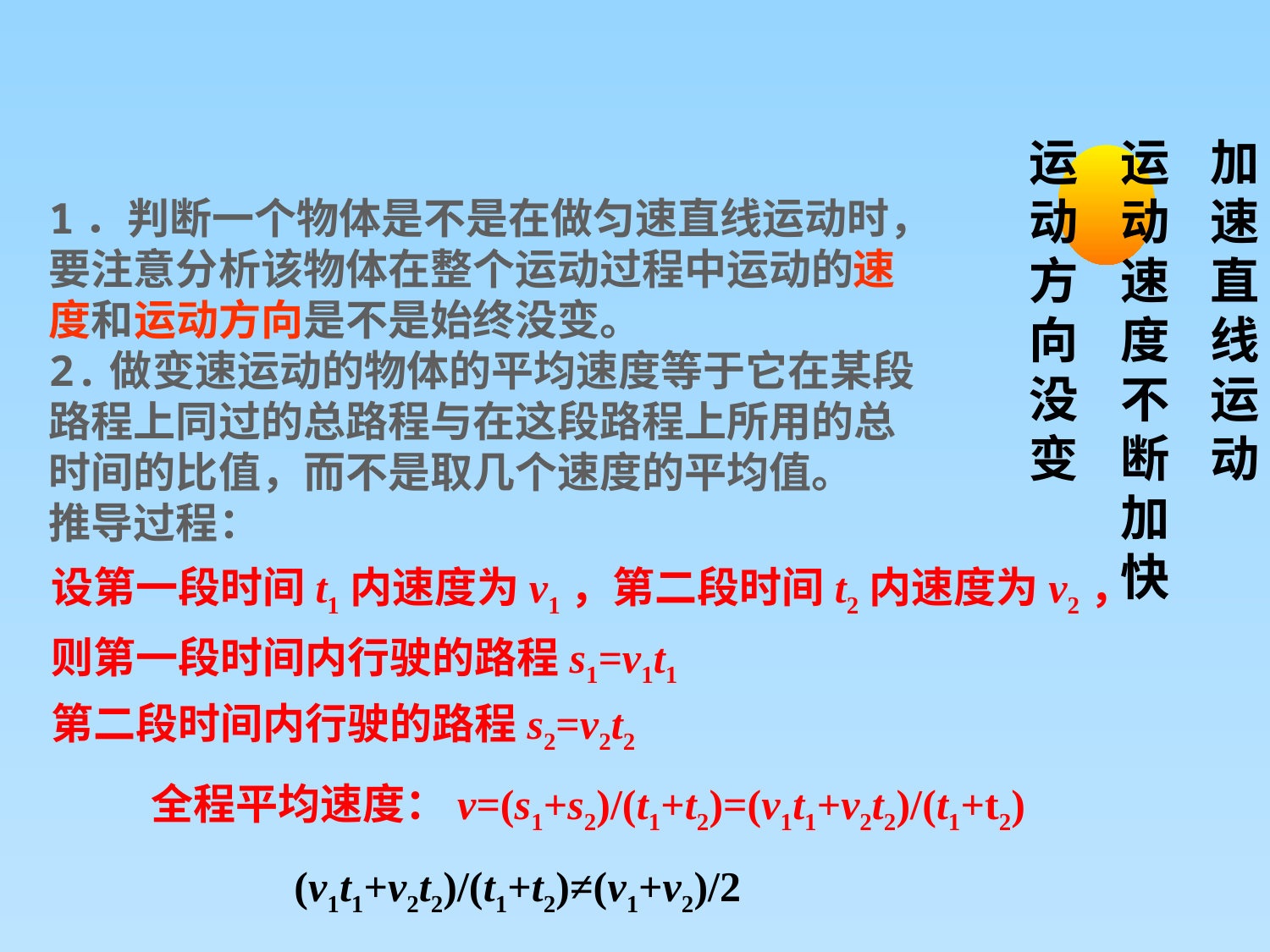

运动方向没变
运动速度不断加快
加速直线运动

1．判断一个物体是不是在做匀速直线运动时，
要注意分析该物体在整个运动过程中运动的速
度和运动方向是不是始终没变。
2.做变速运动的物体的平均速度等于它在某段
路程上同过的总路程与在这段路程上所用的总
时间的比值，而不是取几个速度的平均值。
推导过程：

设第一段时间t1内速度为v1，第二段时间t2内速度为v2，
则第一段时间内行驶的路程s1=v1t1
第二段时间内行驶的路程s2=v2t2
全程平均速度：v=(s1+s2)/(t1+t2)=(v1t1+v2t2)/(t1+t2)
 (v1t1+v2t2)/(t1+t2)≠(v1+v2)/2